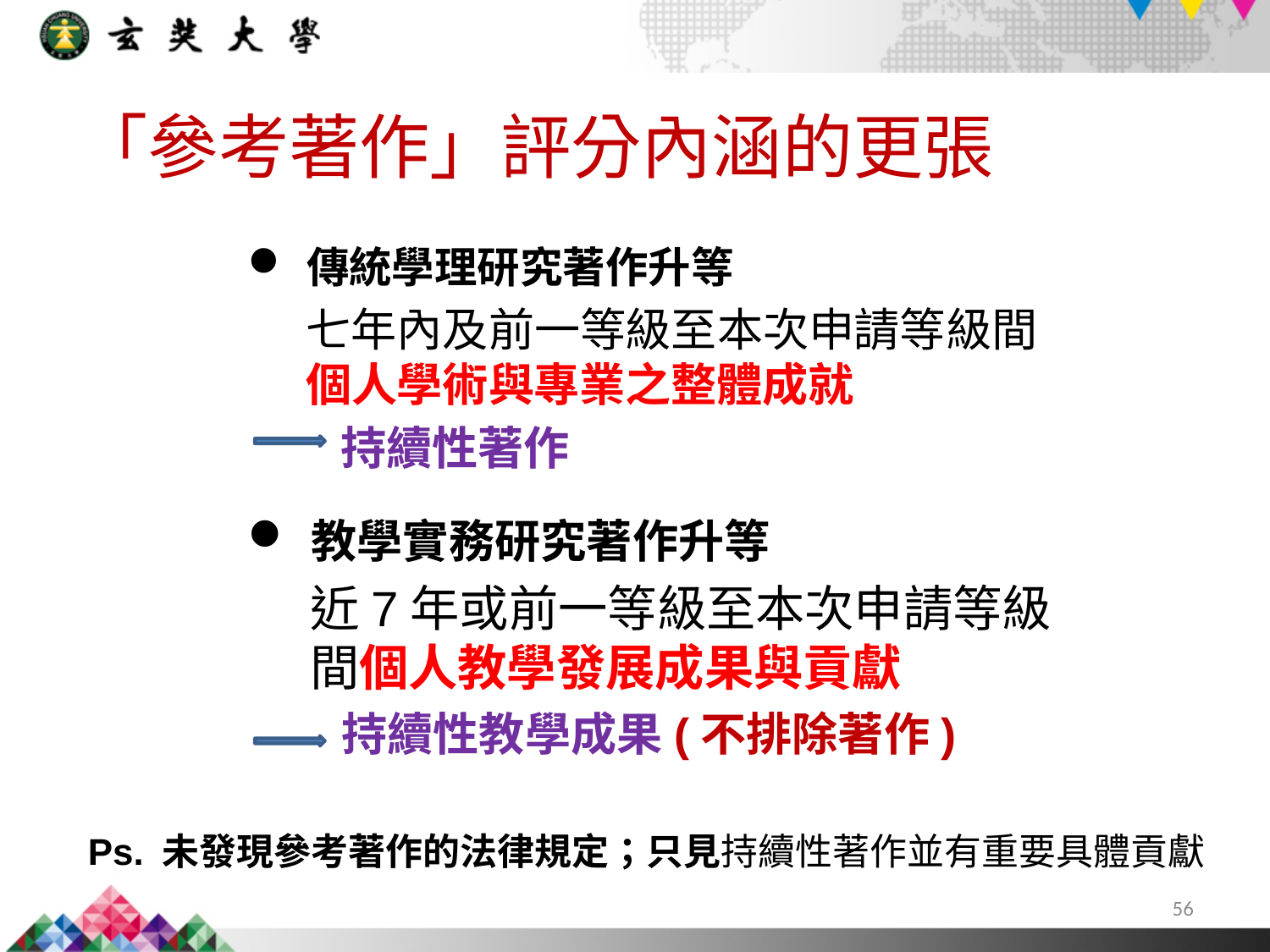

「參考著作」評分內涵的更張
傳統學理研究著作升等
七年內及前一等級至本次申請等級間個人學術與專業之整體成就
        持續性著作

教學實務研究著作升等
近7年或前一等級至本次申請等級間個人教學發展成果與貢獻
        持續性教學成果(不排除著作)

Ps. 未發現參考著作的法律規定；只見持續性著作並有重要具體貢獻
56